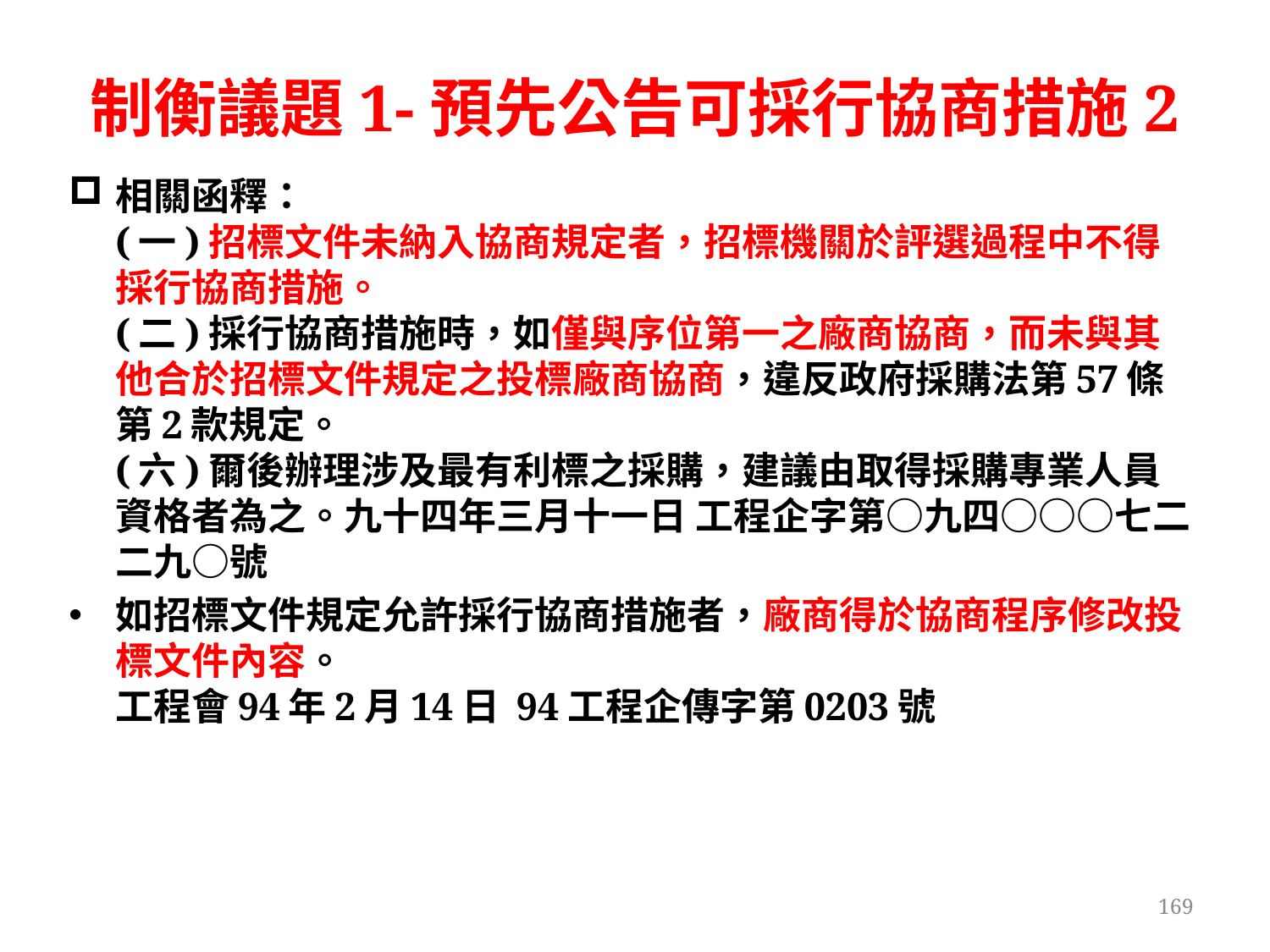

# 制衡議題1-預先公告可採行協商措施2
相關函釋：
(一)招標文件未納入協商規定者，招標機關於評選過程中不得採行協商措施。
(二)採行協商措施時，如僅與序位第一之廠商協商，而未與其他合於招標文件規定之投標廠商協商，違反政府採購法第57條第2款規定。
(六)爾後辦理涉及最有利標之採購，建議由取得採購專業人員資格者為之。九十四年三月十一日 工程企字第○九四○○○七二二九○號
如招標文件規定允許採行協商措施者，廠商得於協商程序修改投標文件內容。
工程會94年2月14日 94工程企傳字第0203號
169